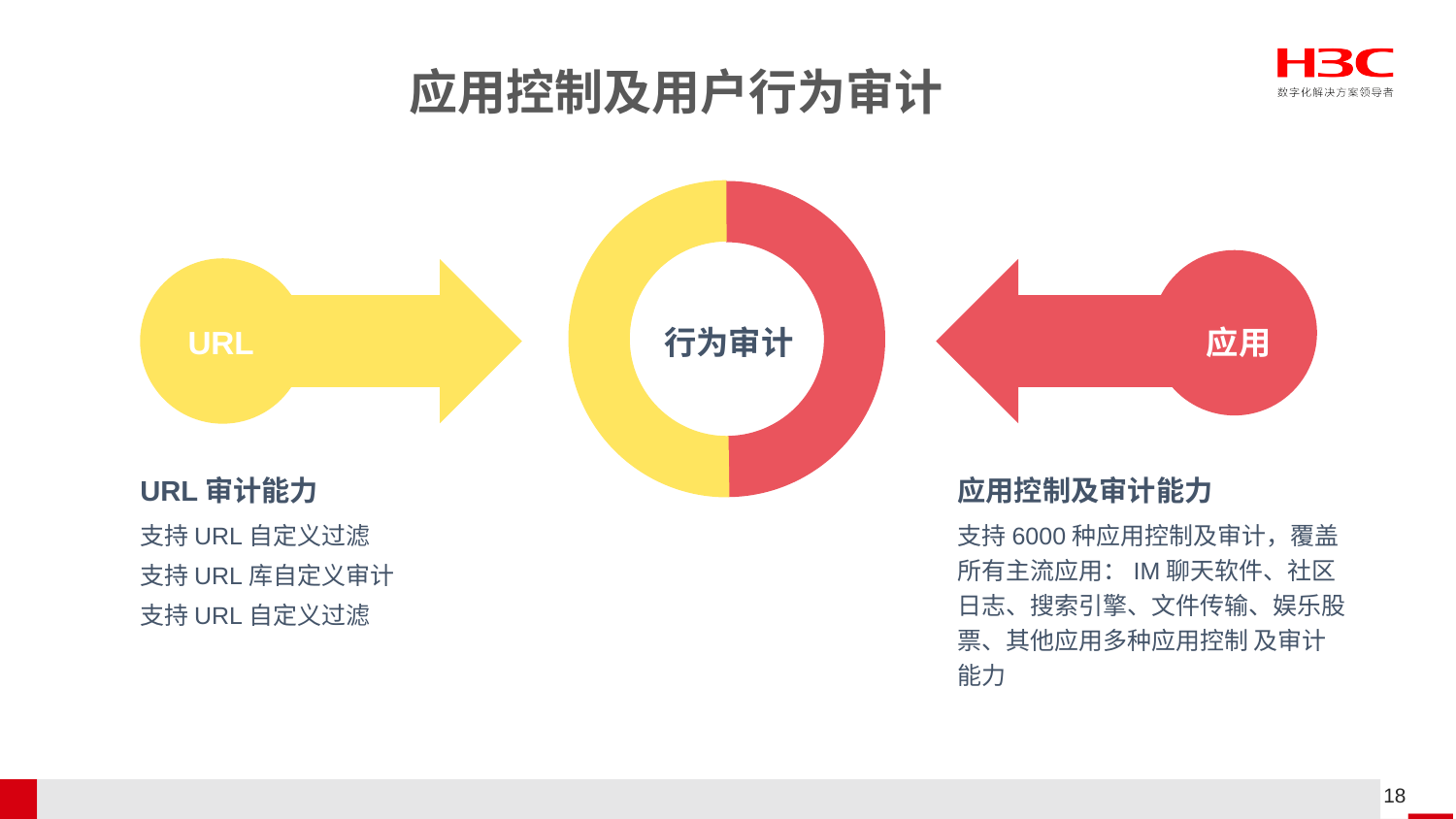

应用控制及用户行为审计

URL
行为审计
应用
URL审计能力
应用控制及审计能力
支持URL自定义过滤
支持URL库自定义审计
支持URL自定义过滤
支持6000种应用控制及审计，覆盖所有主流应用：IM聊天软件、社区日志、搜索引擎、文件传输、娱乐股票、其他应用多种应用控制 及审计能力